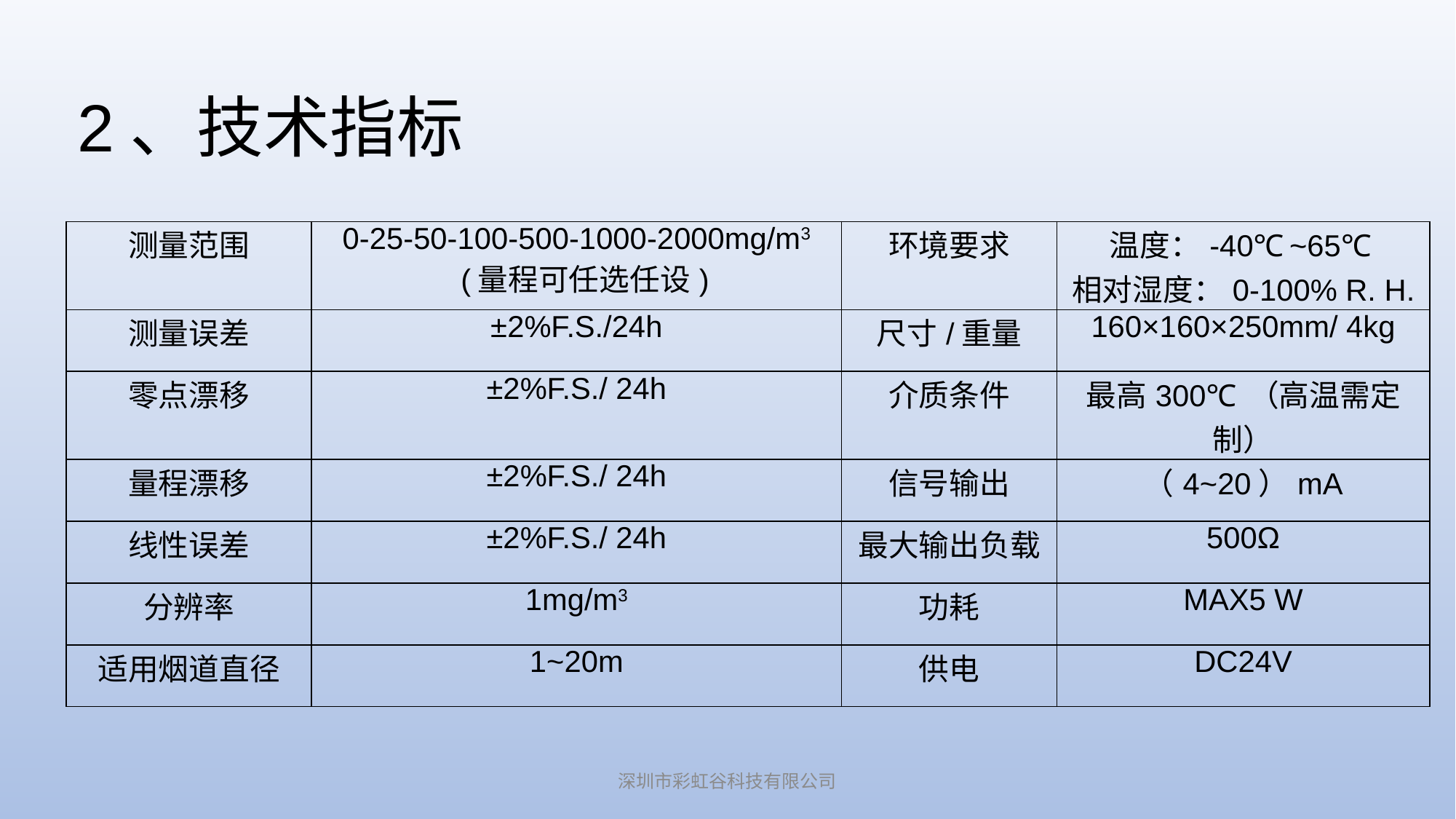

# 2、技术指标
| 测量范围 | 0-25-50-100-500-1000-2000mg/m3 (量程可任选任设) | 环境要求 | 温度：-40℃~65℃ 相对湿度：0-100% R. H. |
| --- | --- | --- | --- |
| 测量误差 | ±2%F.S./24h | 尺寸/重量 | 160×160×250mm/ 4kg |
| 零点漂移 | ±2%F.S./ 24h | 介质条件 | 最高300℃（高温需定制） |
| 量程漂移 | ±2%F.S./ 24h | 信号输出 | （4~20）mA |
| 线性误差 | ±2%F.S./ 24h | 最大输出负载 | 500Ω |
| 分辨率 | 1mg/m3 | 功耗 | MAX5 W |
| 适用烟道直径 | 1~20m | 供电 | DC24V |
深圳市彩虹谷科技有限公司
5